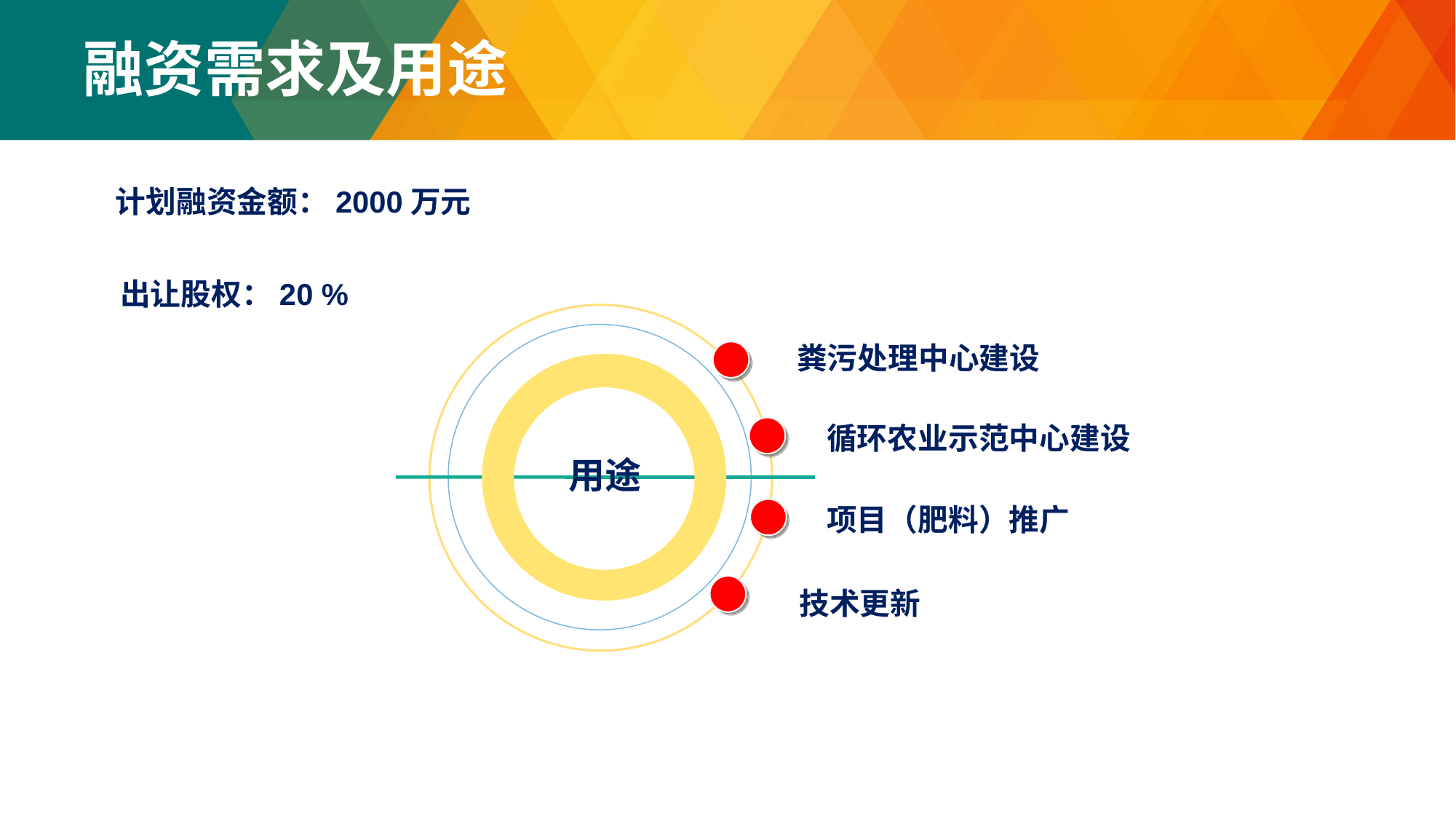

融资需求及用途
 计划融资金额：2000万元
 出让股权：20 %

 粪污处理中心建设

用途
 循环农业示范中心建设

 项目（肥料）推广

 技术更新